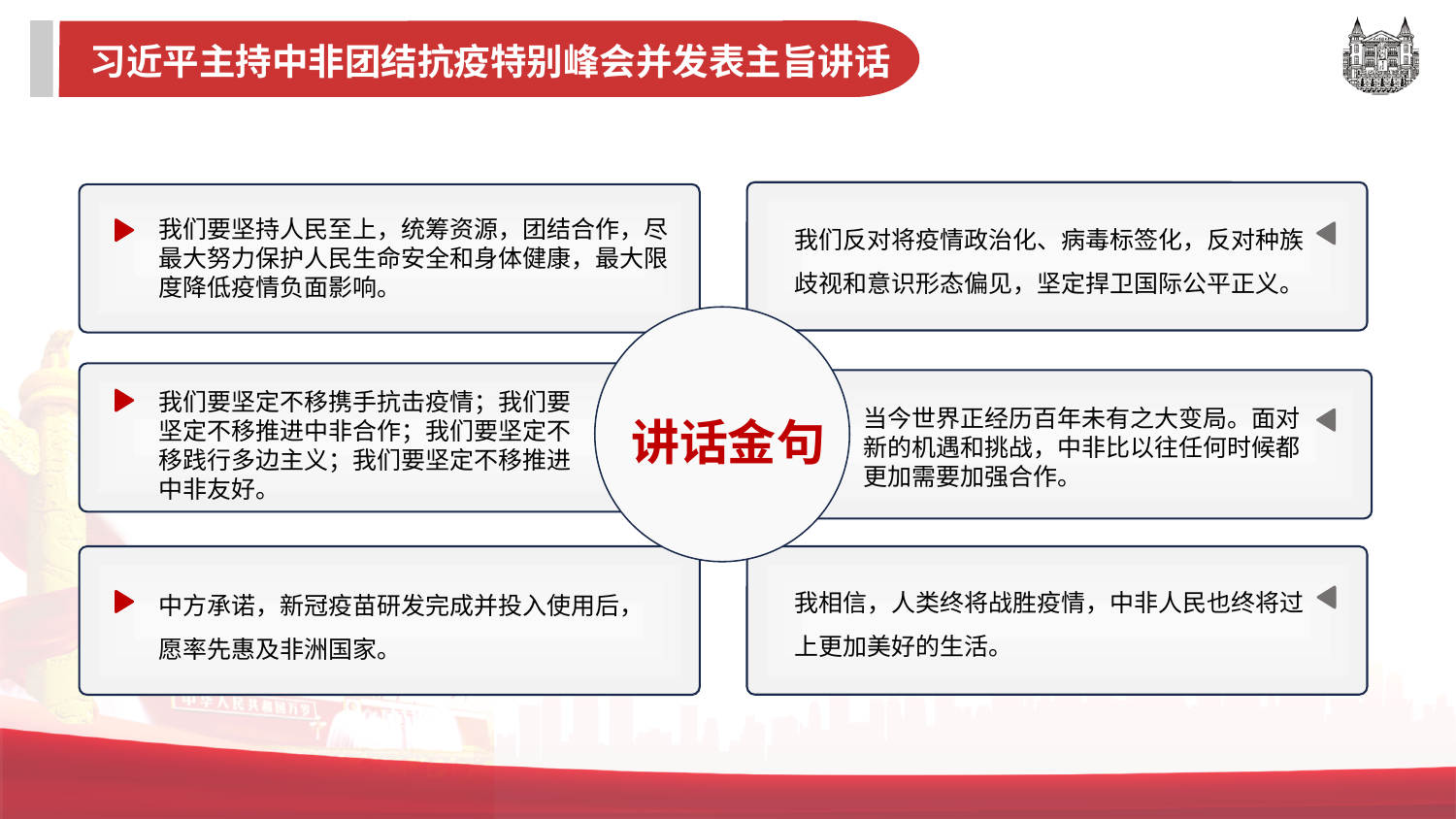

习近平主持中非团结抗疫特别峰会并发表主旨讲话

我们要坚持人民至上，统筹资源，团结合作，尽最大努力保护人民生命安全和身体健康，最大限度降低疫情负面影响。

我们反对将疫情政治化、病毒标签化，反对种族歧视和意识形态偏见，坚定捍卫国际公平正义。

讲话金句

我们要坚定不移携手抗击疫情；我们要坚定不移推进中非合作；我们要坚定不移践行多边主义；我们要坚定不移推进中非友好。

当今世界正经历百年未有之大变局。面对新的机遇和挑战，中非比以往任何时候都更加需要加强合作。

中方承诺，新冠疫苗研发完成并投入使用后，愿率先惠及非洲国家。

我相信，人类终将战胜疫情，中非人民也终将过上更加美好的生活。